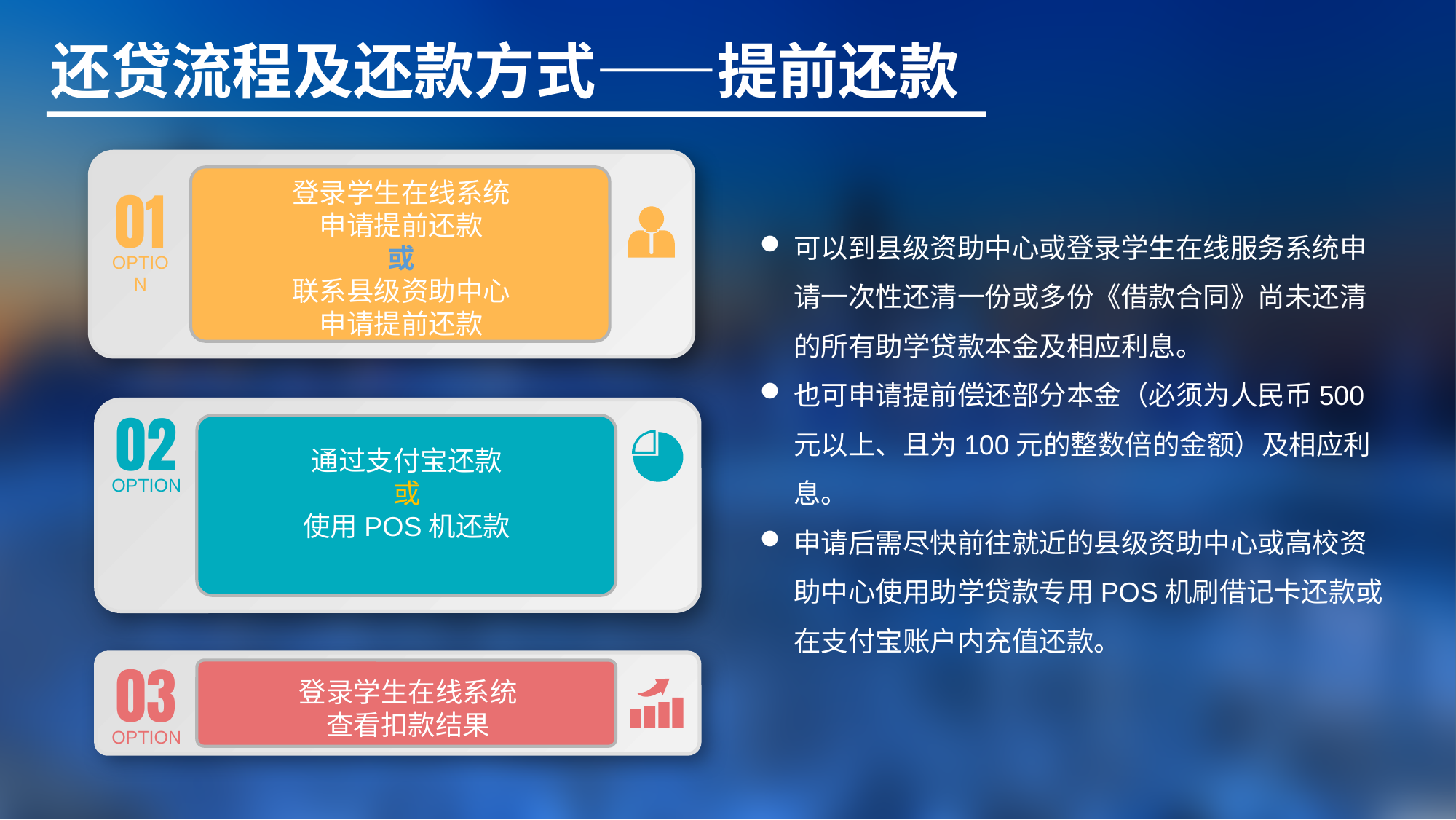

还贷流程及还款方式——提前还款

登录学生在线系统
申请提前还款
或
联系县级资助中心
申请提前还款
01
OPTION

可以到县级资助中心或登录学生在线服务系统申请一次性还清一份或多份《借款合同》尚未还清的所有助学贷款本金及相应利息。
也可申请提前偿还部分本金（必须为人民币500元以上、且为100元的整数倍的金额）及相应利息。
申请后需尽快前往就近的县级资助中心或高校资助中心使用助学贷款专用POS机刷借记卡还款或在支付宝账户内充值还款。

02
OPTION

通过支付宝还款
或
使用POS机还款

03
OPTION
登录学生在线系统
查看扣款结果